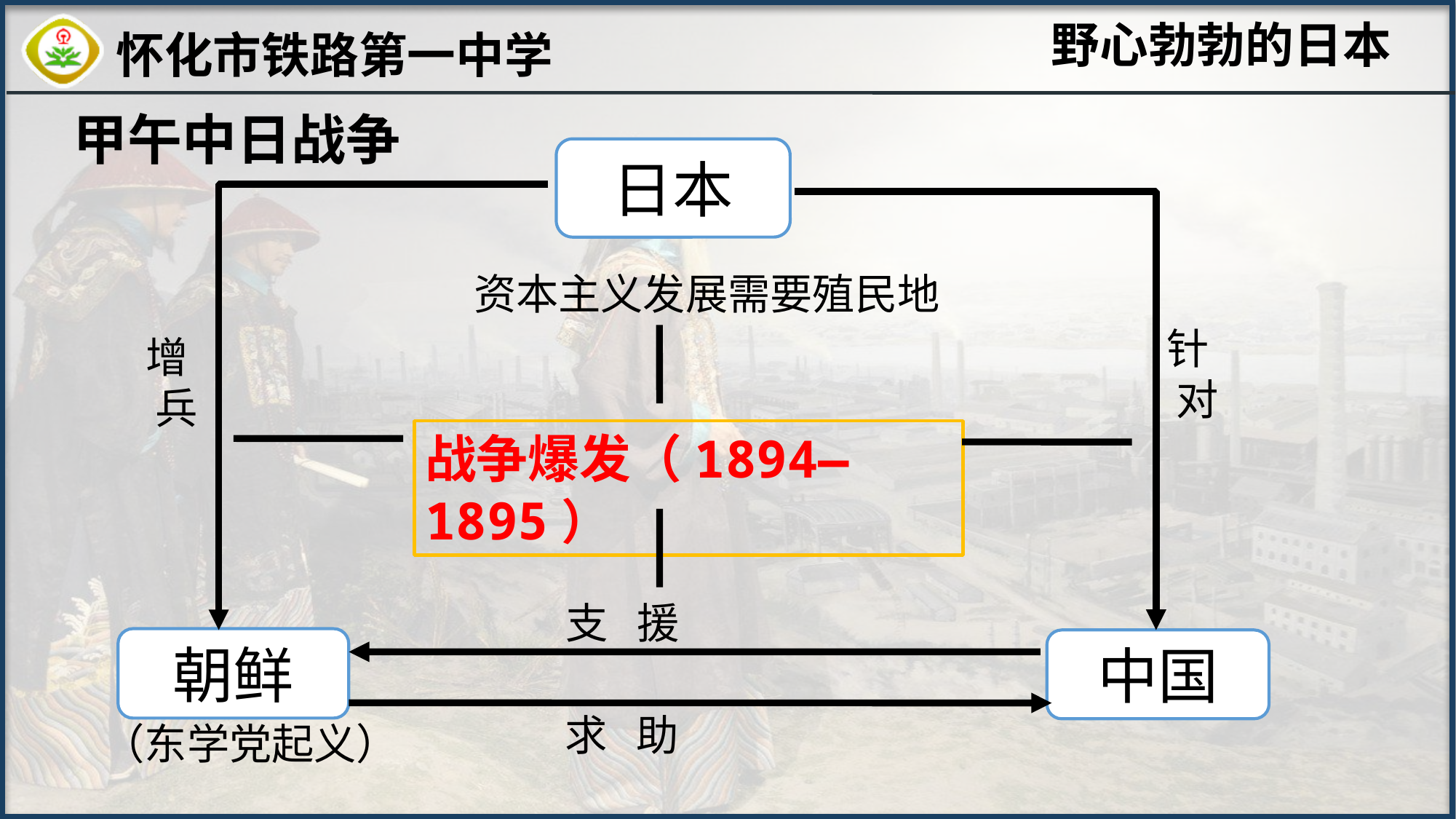

野心勃勃的日本
甲午中日战争
日本

增     兵

针     对
资本主义发展需要殖民地

战争爆发（1894—1895）

支   援

朝鲜
中国

求   助
（东学党起义）